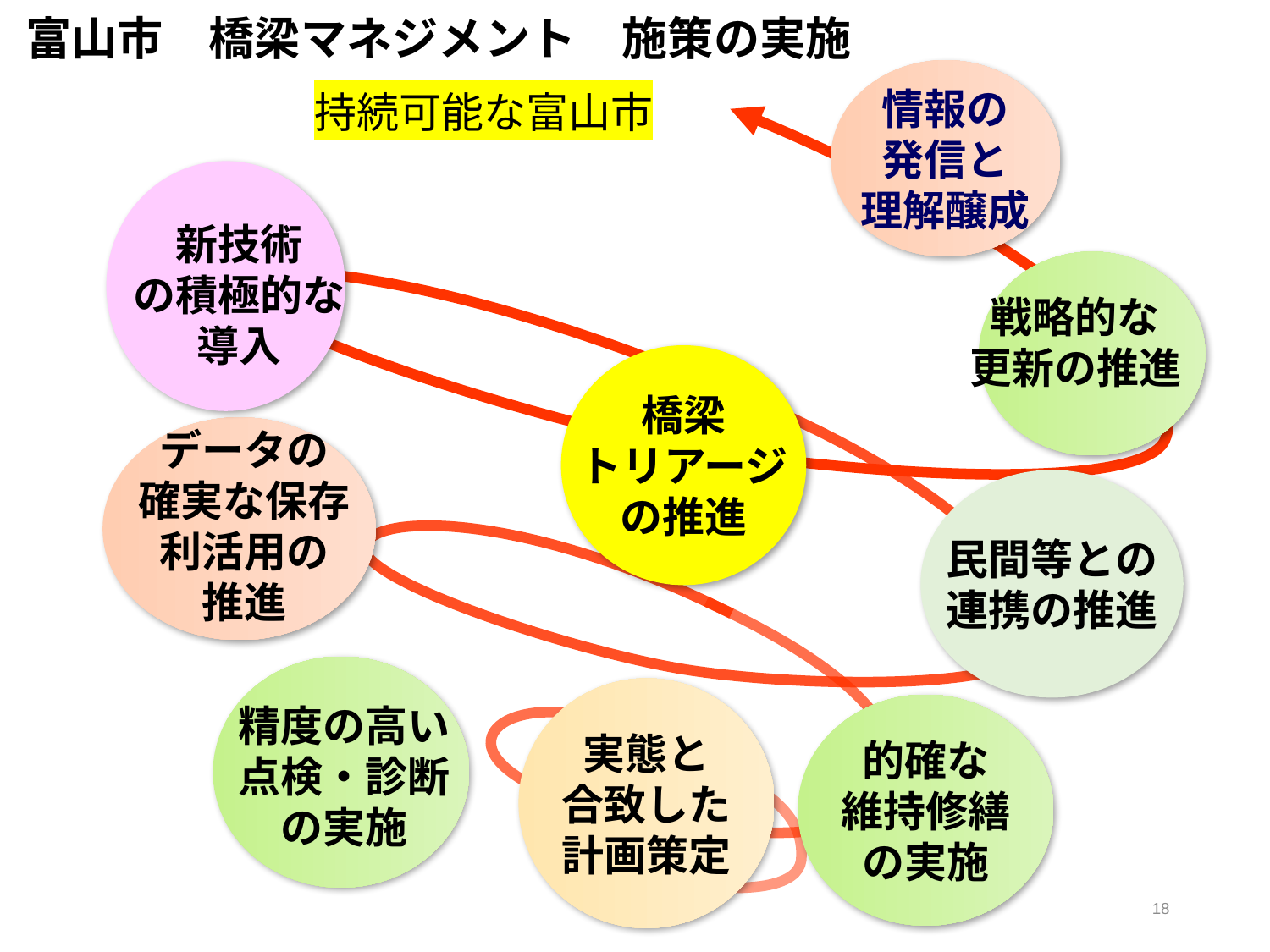

富山市　橋梁マネジメント　施策の実施

情報の
発信と
理解醸成

持続可能な富山市

新技術
の積極的な
導入

戦略的な
更新の推進

橋梁
トリアージ
の推進

データの
確実な保存
利活用の
推進

民間等との
連携の推進

精度の高い
点検・診断
の実施

実態と
合致した
計画策定

的確な
維持修繕
の実施

18